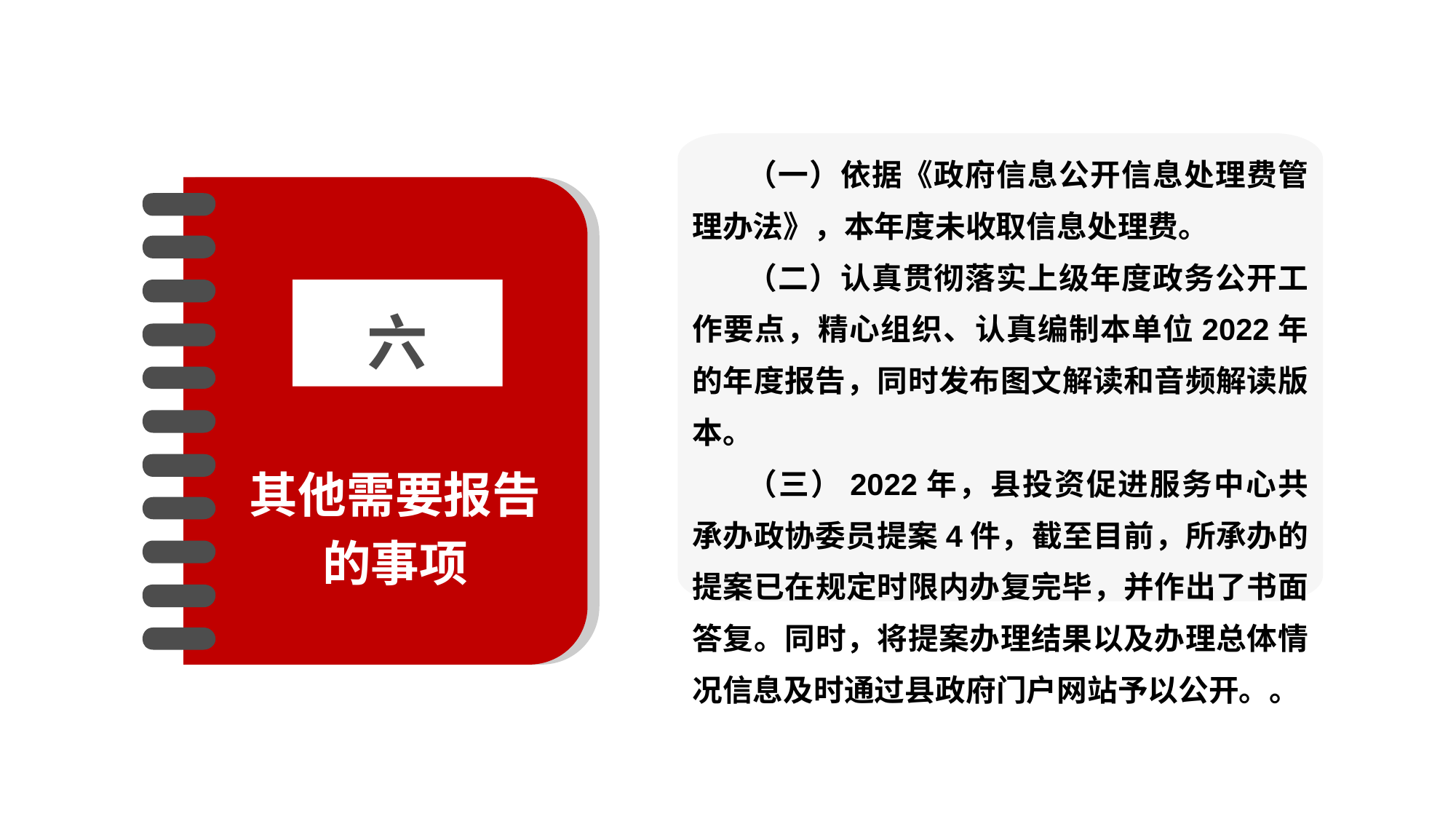

（一）依据《政府信息公开信息处理费管理办法》，本年度未收取信息处理费。
（二）认真贯彻落实上级年度政务公开工作要点，精心组织、认真编制本单位2022年的年度报告，同时发布图文解读和音频解读版本。
（三）2022年，县投资促进服务中心共承办政协委员提案4件，截至目前，所承办的提案已在规定时限内办复完毕，并作出了书面答复。同时，将提案办理结果以及办理总体情况信息及时通过县政府门户网站予以公开。。

六
其他需要报告
的事项